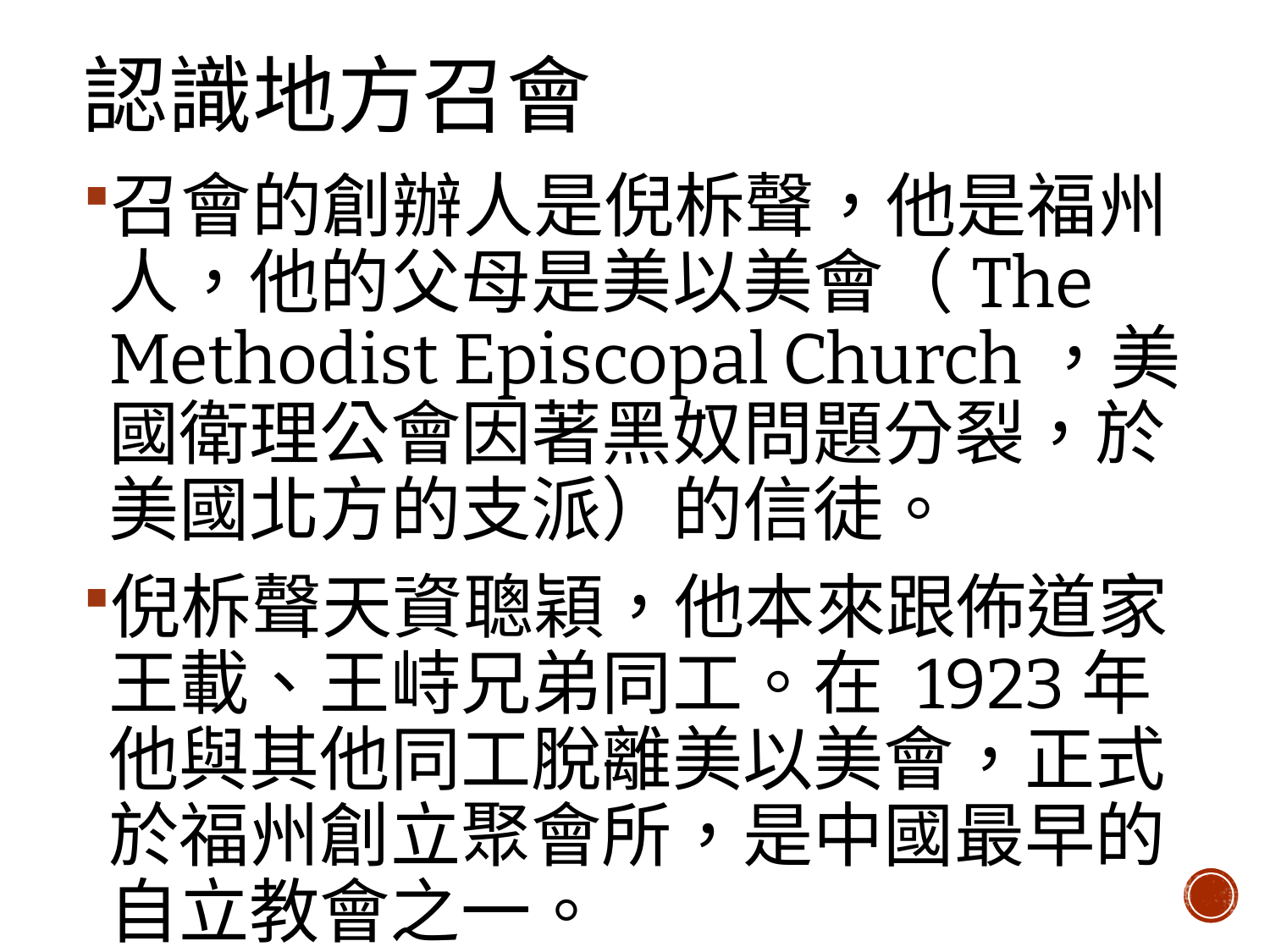

# 認識地方召會
召會的創辦人是倪柝聲，他是福州人，他的父母是美以美會（The Methodist Episcopal Church，美國衛理公會因著黑奴問題分裂，於美國北方的支派）的信徒。
倪柝聲天資聰穎，他本來跟佈道家王載、王峙兄弟同工。在 1923年他與其他同工脫離美以美會，正式於福州創立聚會所，是中國最早的自立教會之一。